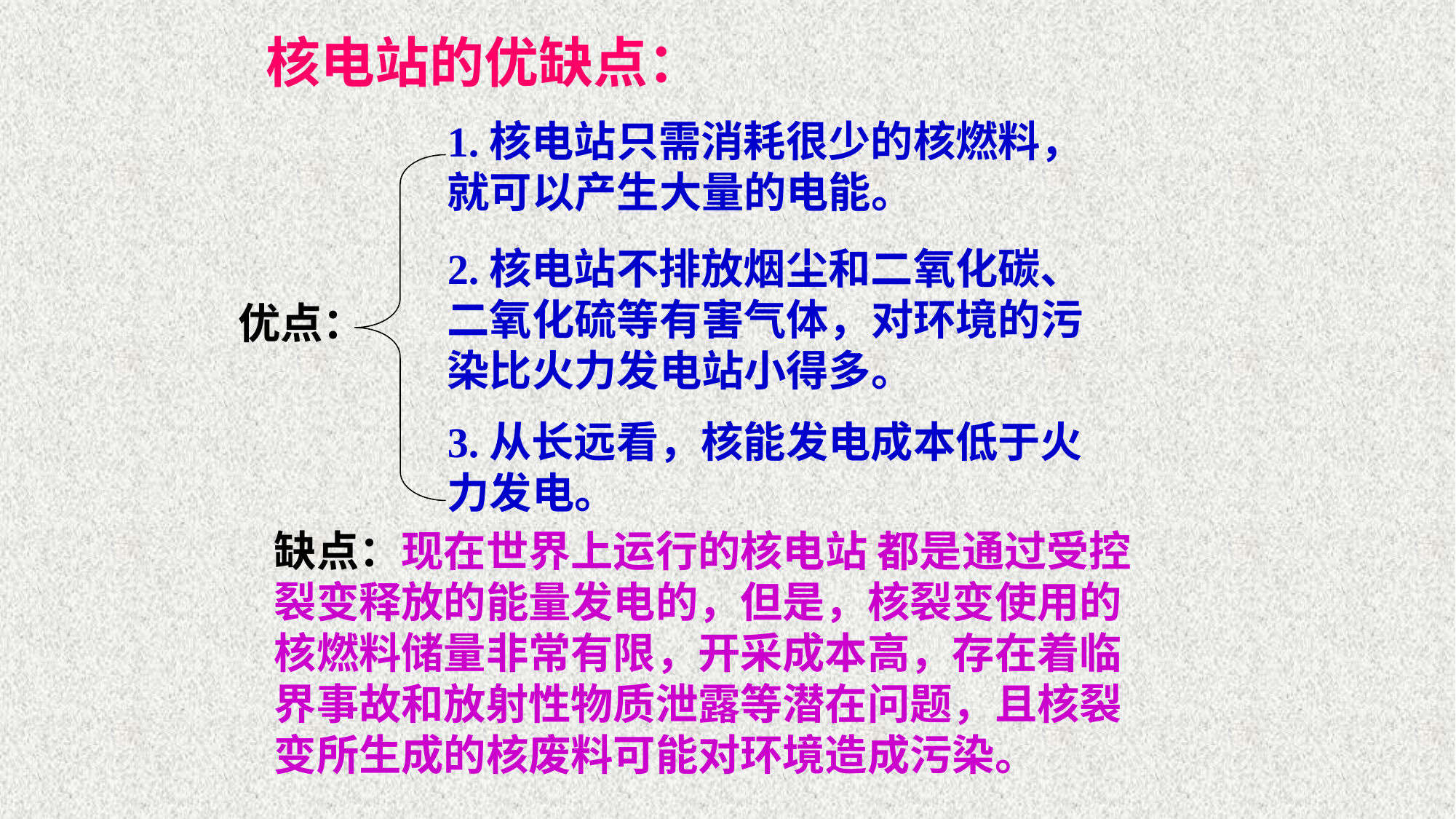

核电站的优缺点：
1.核电站只需消耗很少的核燃料，就可以产生大量的电能。

2.核电站不排放烟尘和二氧化碳、二氧化硫等有害气体，对环境的污染比火力发电站小得多。
优点：
3.从长远看，核能发电成本低于火力发电。
缺点：现在世界上运行的核电站 都是通过受控裂变释放的能量发电的，但是，核裂变使用的核燃料储量非常有限，开采成本高，存在着临界事故和放射性物质泄露等潜在问题，且核裂变所生成的核废料可能对环境造成污染。